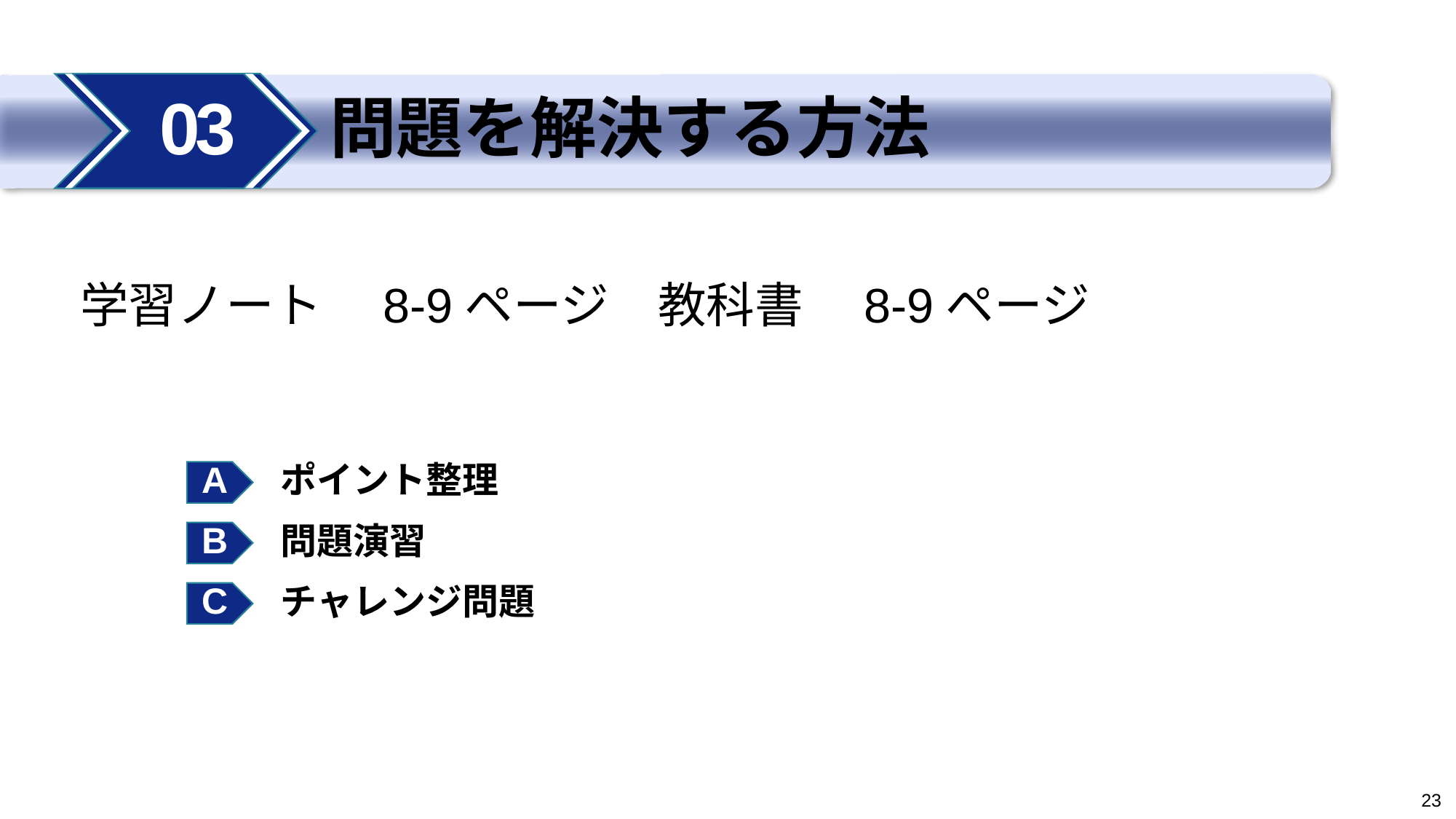

03
# 問題を解決する方法
学習ノート　8-9ページ　教科書　8-9ページ
ポイント整理
問題演習
チャレンジ問題
23